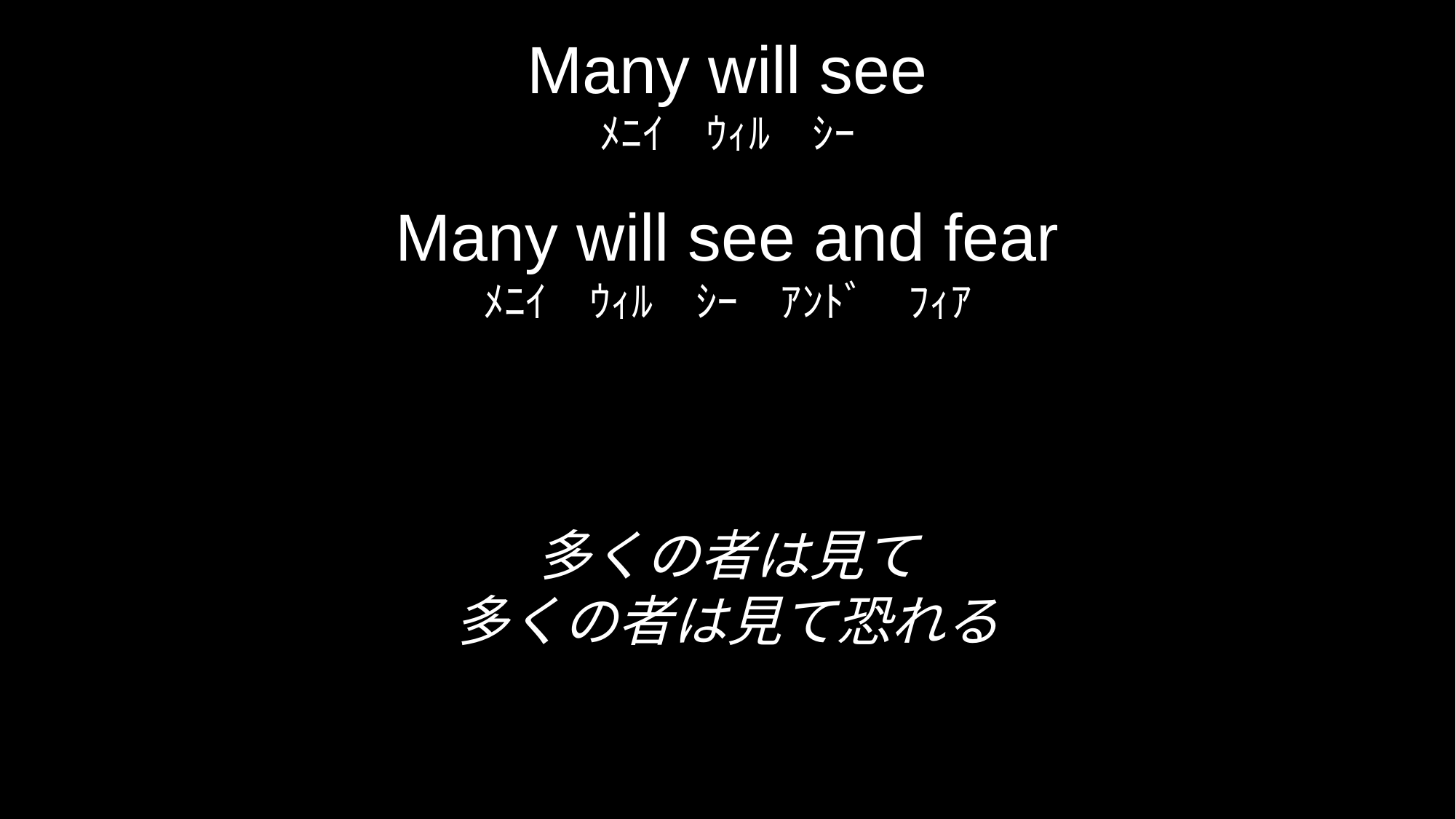

Many will see
ﾒﾆｲ　ｳｨﾙ　ｼｰ

Many will see and fear
ﾒﾆｲ　ｳｨﾙ　ｼｰ　ｱﾝﾄﾞ　ﾌｨｱ
多くの者は見て
多くの者は見て恐れる